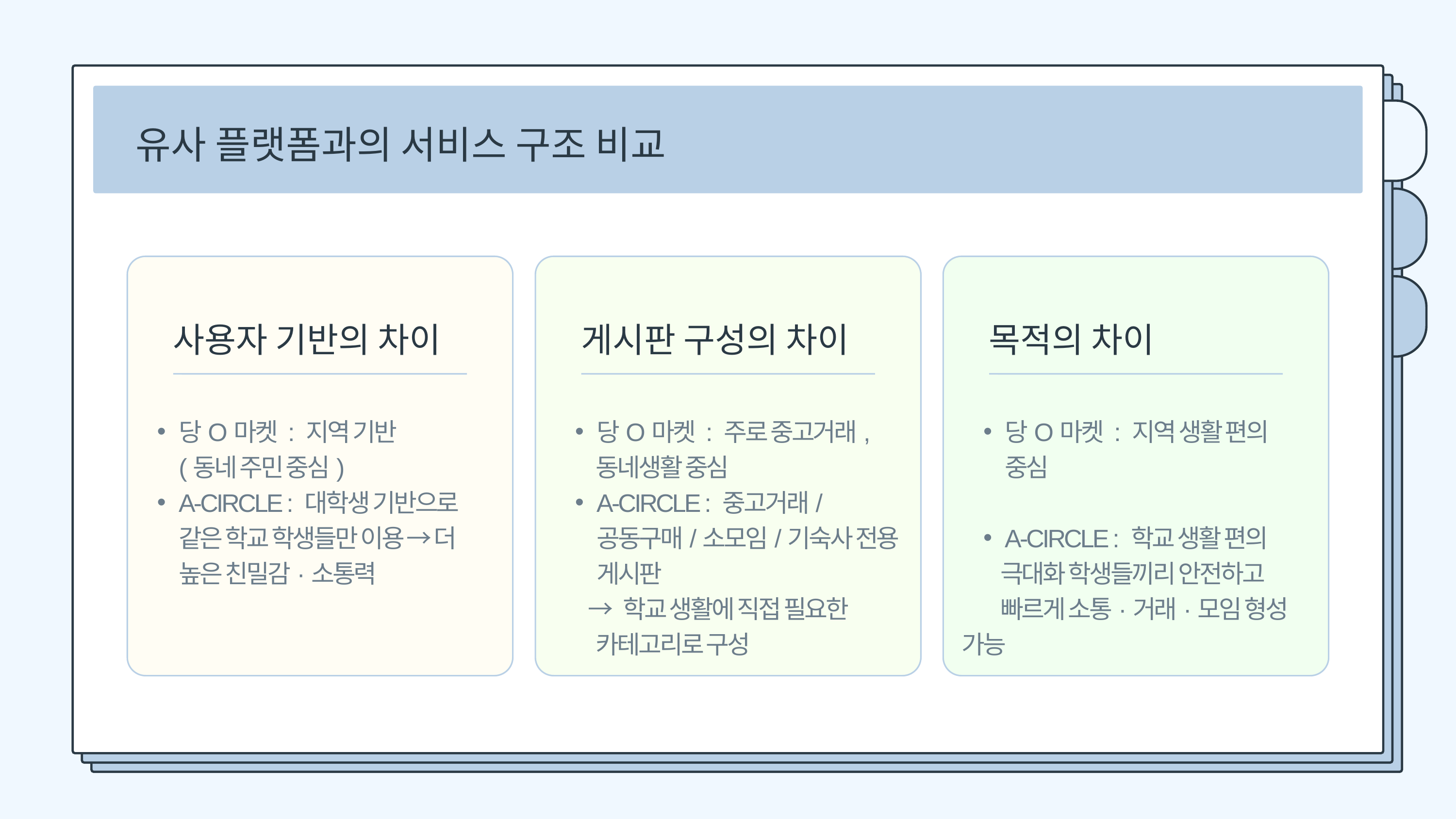

유사 플랫폼과의 서비스 구조 비교

사용자 기반의 차이
게시판 구성의 차이
목적의 차이

당O마켓 : 지역 기반
        (동네 주민 중심)
A-CIRCLE : 대학생 기반으로 같은 학교 학생들만 이용 → 더 높은 친밀감·소통력

당O마켓 : 주로 중고거래,
         동네생활 중심
A-CIRCLE : 중고거래/공동구매/소모임/기숙사 전용 게시판
         → 학교 생활에 직접 필요한
         카테고리로 구성

당O마켓 : 지역 생활 편의 중심

A-CIRCLE : 학교 생활 편의
        극대화 학생들끼리 안전하고
        빠르게 소통·거래·모임 형성 가능